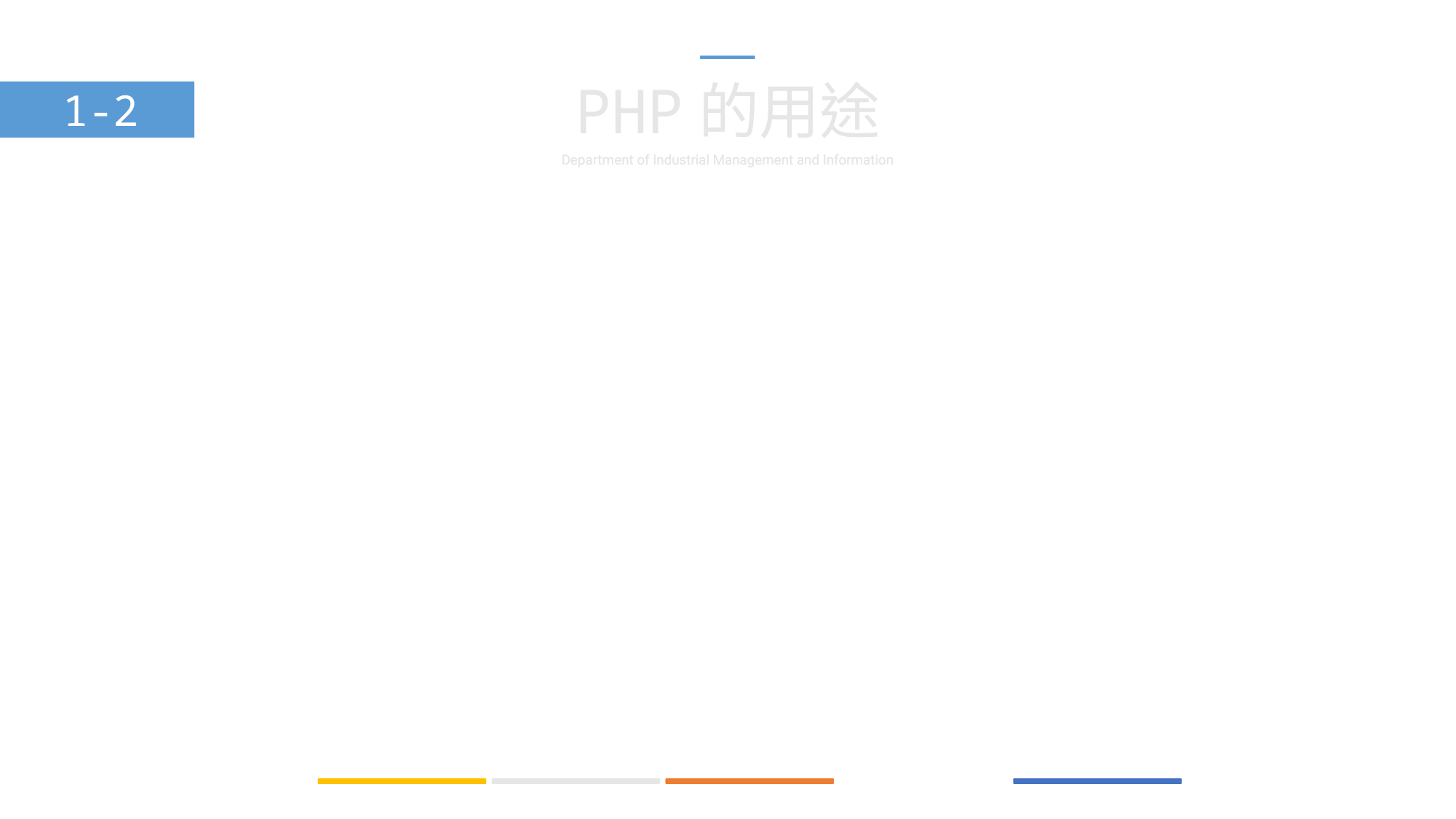

PHP的用途
1-2
Department of Industrial Management and Information
不只如此，PHP還可以配合伺服端的資料庫系統建立網頁資料庫（Web Database），直接連接和存取資料庫的記錄資料在瀏覽器顯示。